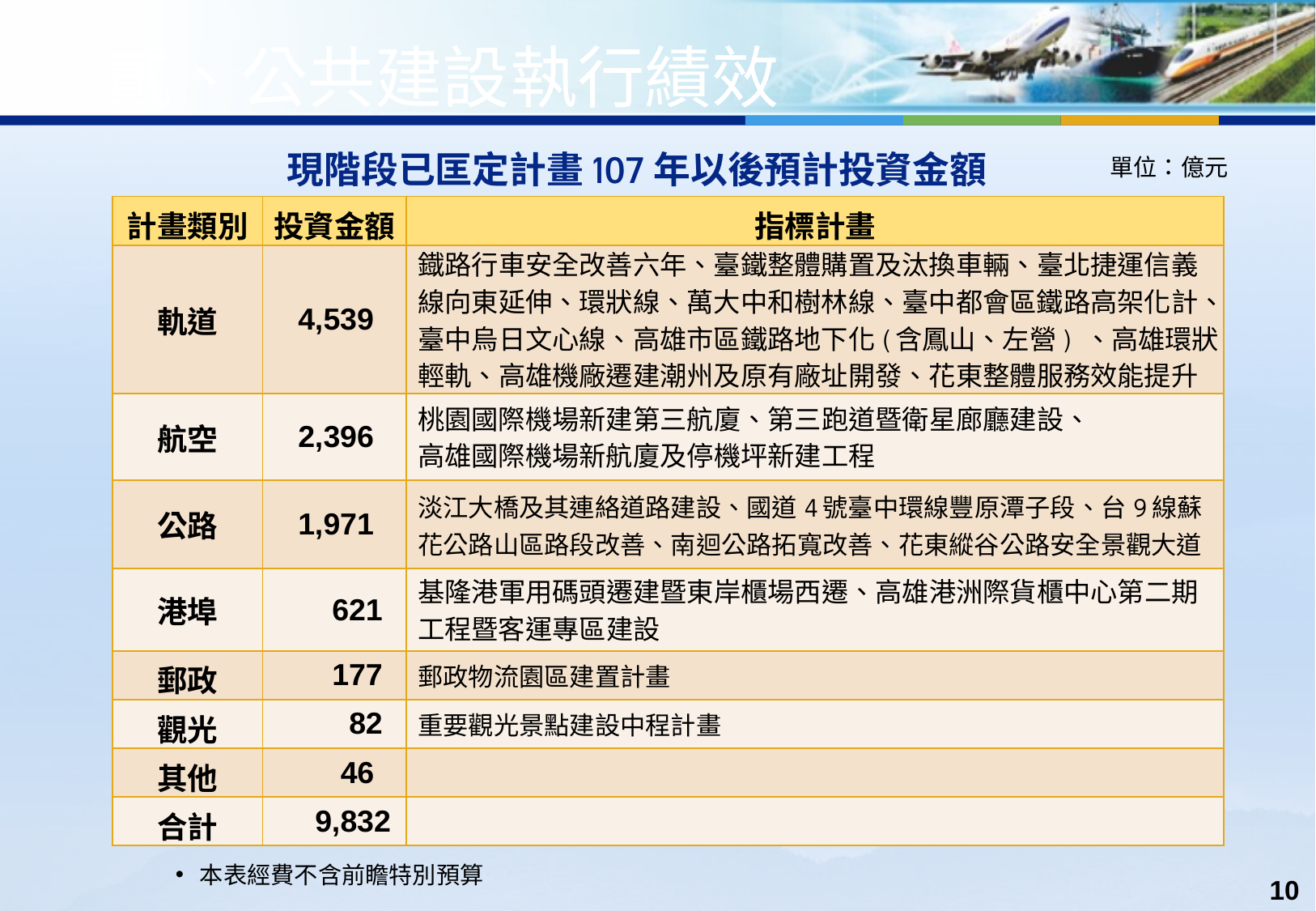

貳、公共建設執行績效
現階段已匡定計畫107年以後預計投資金額
單位：億元
| 計畫類別 | 投資金額 | 指標計畫 |
| --- | --- | --- |
| 軌道 | 4,539 | 鐡路行車安全改善六年、臺鐵整體購置及汰換車輛、臺北捷運信義線向東延伸、環狀線、萬大中和樹林線、臺中都會區鐵路高架化計、臺中烏日文心線、高雄市區鐵路地下化(含鳳山、左營) 、高雄環狀輕軌、高雄機廠遷建潮州及原有廠址開發、花東整體服務效能提升 |
| 航空 | 2,396 | 桃園國際機場新建第三航廈、第三跑道暨衛星廊廳建設、 高雄國際機場新航廈及停機坪新建工程 |
| 公路 | 1,971 | 淡江大橋及其連絡道路建設、國道4號臺中環線豐原潭子段、台9線蘇花公路山區路段改善、南迴公路拓寬改善、花東縱谷公路安全景觀大道 |
| 港埠 | 621 | 基隆港軍用碼頭遷建暨東岸櫃場西遷、高雄港洲際貨櫃中心第二期工程暨客運專區建設 |
| 郵政 | 177 | 郵政物流園區建置計畫 |
| 觀光 | 82 | 重要觀光景點建設中程計畫 |
| 其他 | 46 |  |
| 合計 | 9,832 |  |
本表經費不含前瞻特別預算
10